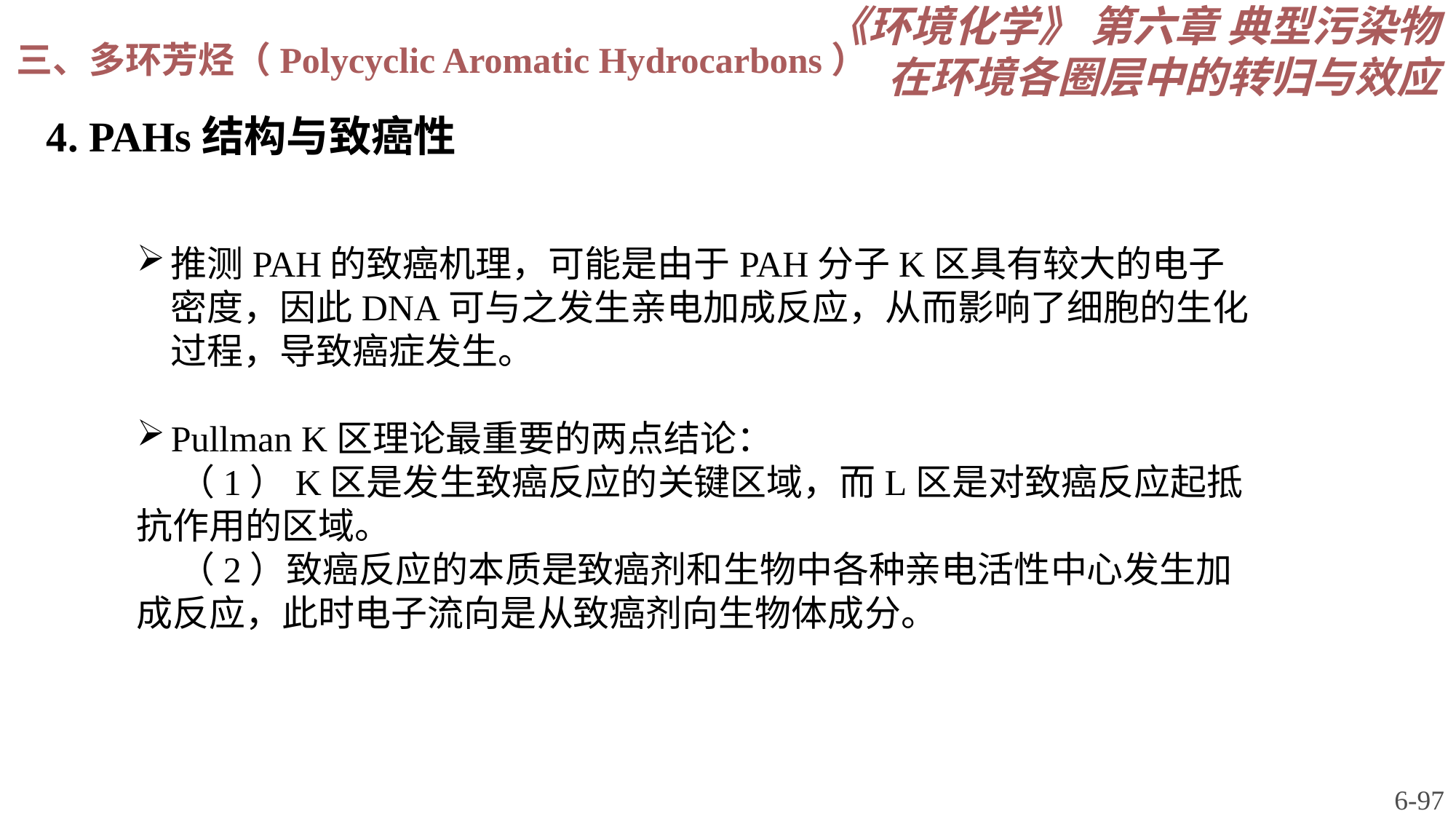

《环境化学》 第六章 典型污染物在环境各圈层中的转归与效应
三、多环芳烃（Polycyclic Aromatic Hydrocarbons）
4. PAHs结构与致癌性

推测PAH的致癌机理，可能是由于PAH分子K区具有较大的电子密度，因此DNA可与之发生亲电加成反应，从而影响了细胞的生化过程，导致癌症发生。

Pullman K区理论最重要的两点结论：
    （1）K区是发生致癌反应的关键区域，而L区是对致癌反应起抵抗作用的区域。
    （2）致癌反应的本质是致癌剂和生物中各种亲电活性中心发生加成反应，此时电子流向是从致癌剂向生物体成分。
6-97